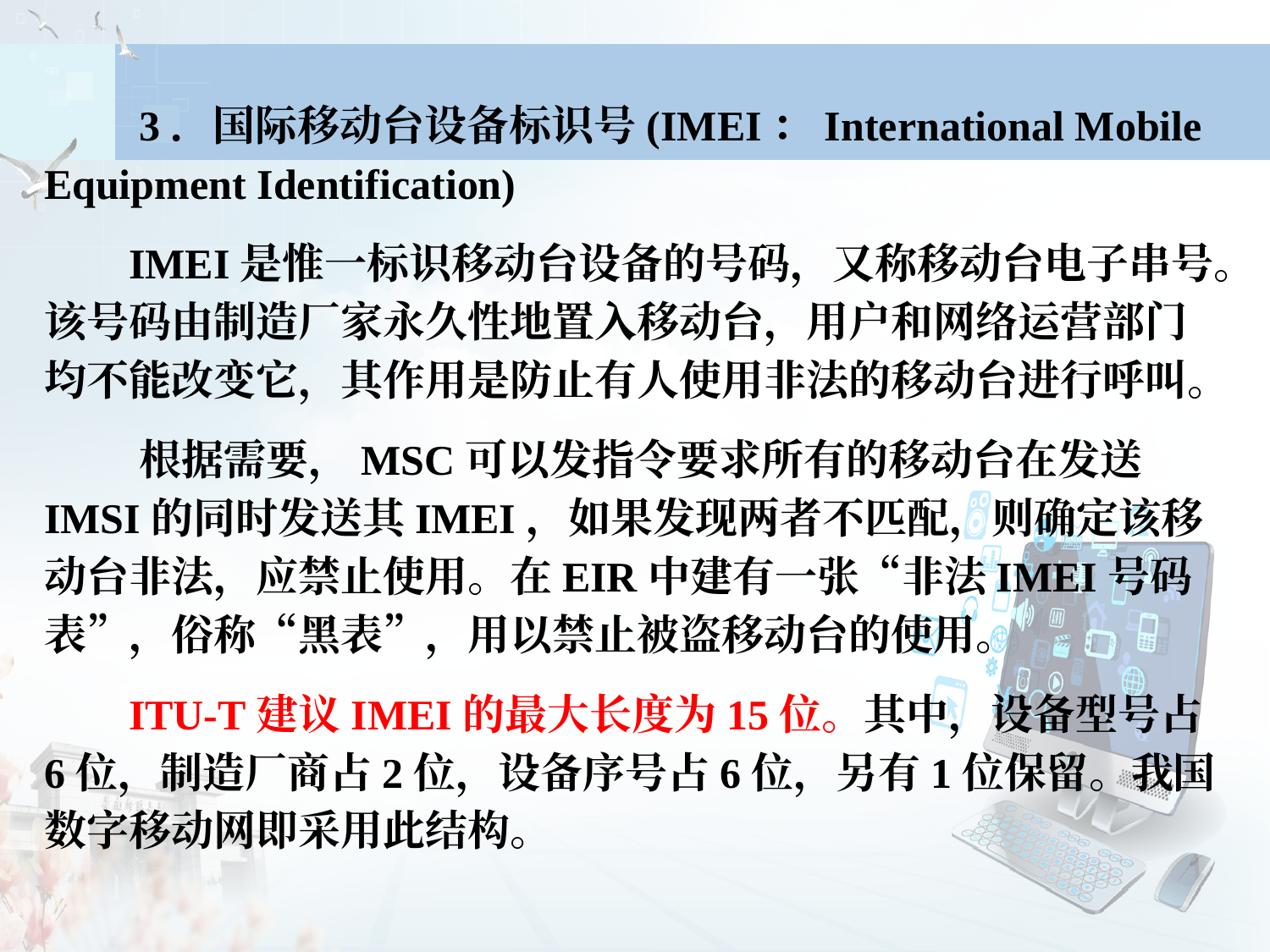

3．国际移动台设备标识号(IMEI：International Mobile Equipment Identification)
        IMEI是惟一标识移动台设备的号码，又称移动台电子串号。该号码由制造厂家永久性地置入移动台，用户和网络运营部门均不能改变它，其作用是防止有人使用非法的移动台进行呼叫。
        根据需要，MSC可以发指令要求所有的移动台在发送IMSI的同时发送其IMEI，如果发现两者不匹配，则确定该移动台非法，应禁止使用。在EIR中建有一张“非法IMEI号码表”，俗称“黑表”，用以禁止被盗移动台的使用。
        ITU-T建议IMEI的最大长度为15位。其中，设备型号占6位，制造厂商占2位，设备序号占6位，另有1位保留。我国数字移动网即采用此结构。